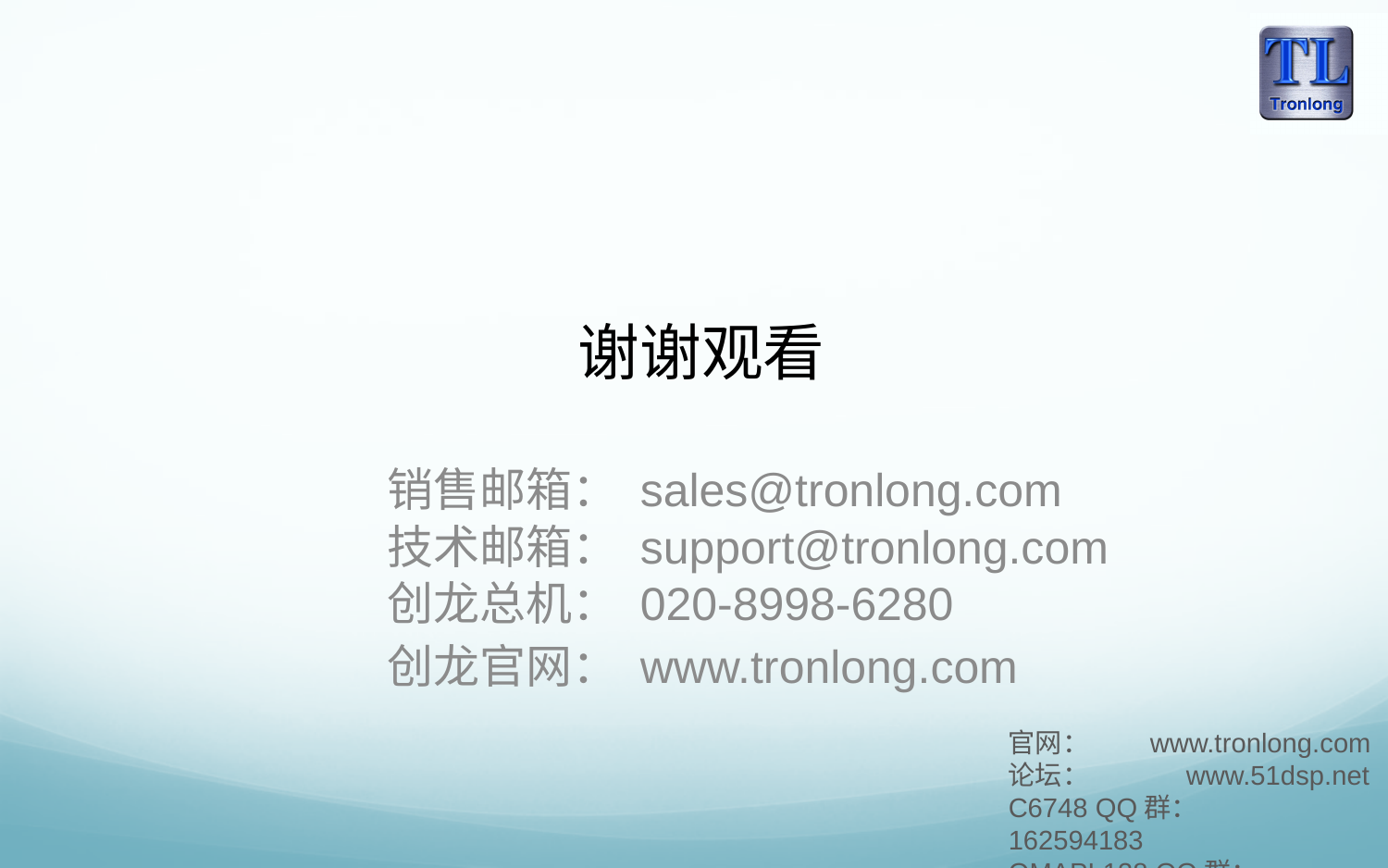

谢谢观看
销售邮箱： sales@tronlong.com
技术邮箱： support@tronlong.com
创龙总机： 020-8998-6280
创龙官网： www.tronlong.com